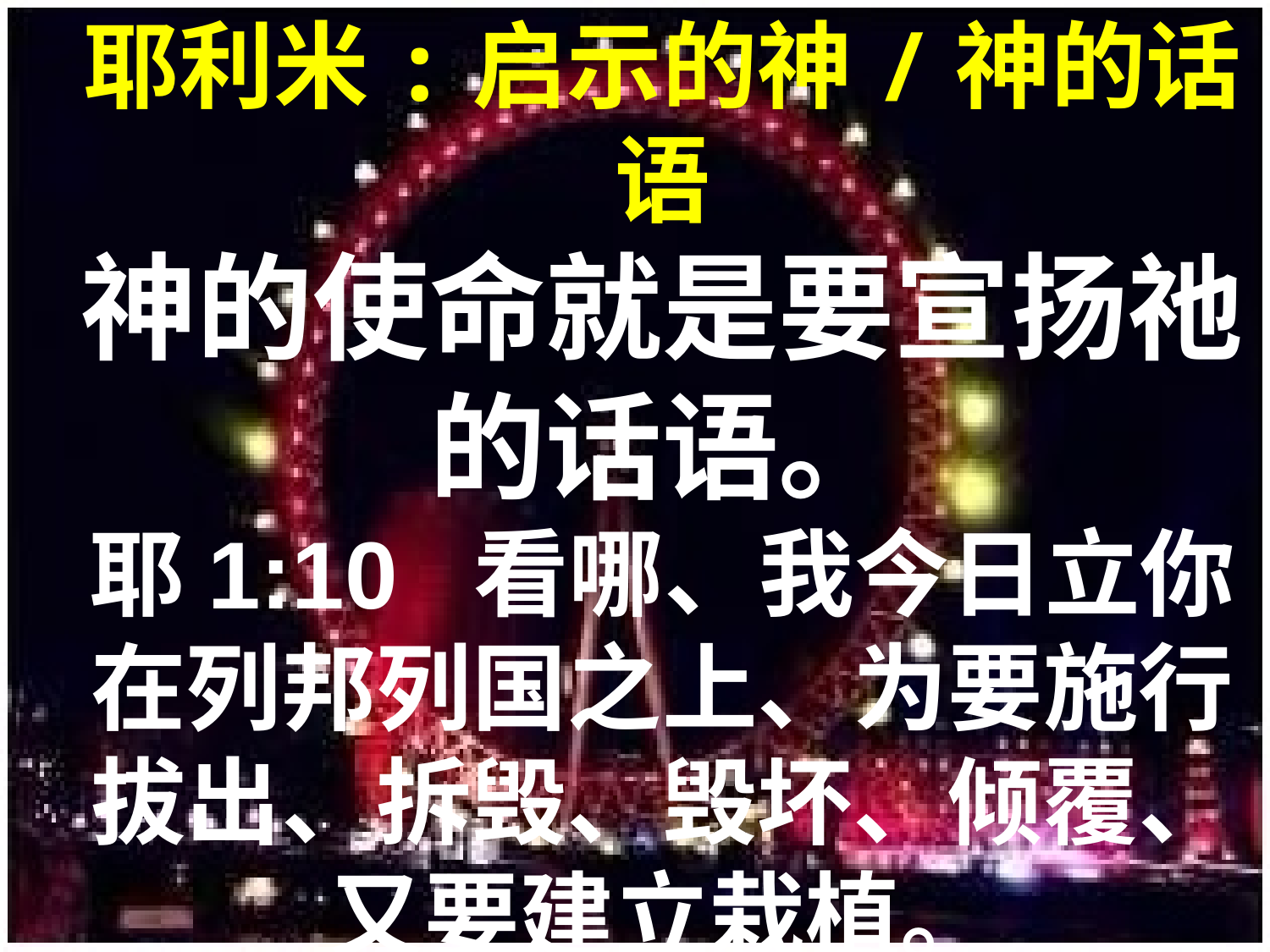

耶利米:启示的神/神的话语
神的使命就是要宣扬祂的话语。
耶1:10  看哪、我今日立你在列邦列国之上、为要施行拔出、拆毁、毁坏、倾覆、又要建立栽植。